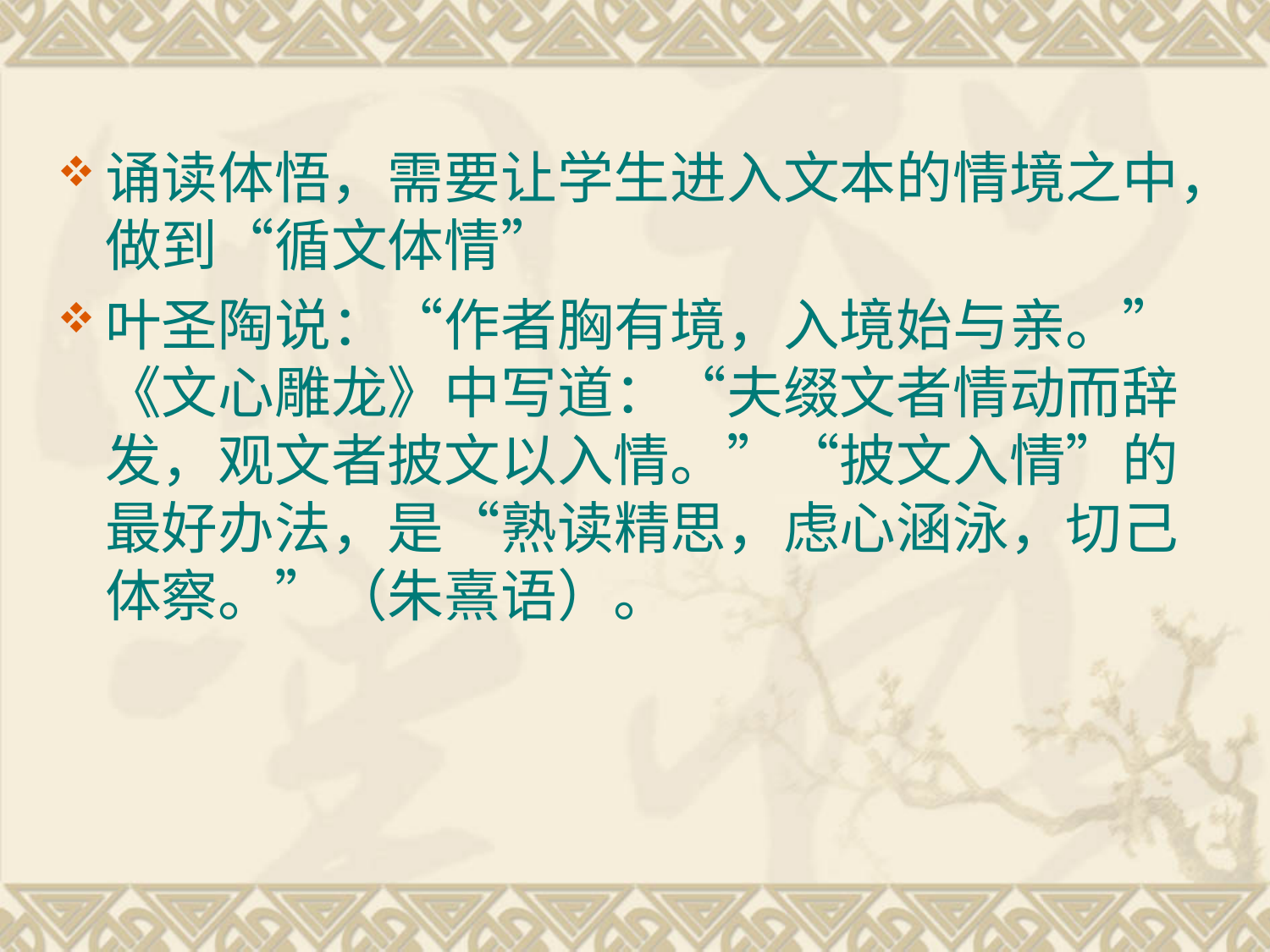

诵读体悟，需要让学生进入文本的情境之中，做到“循文体情”
叶圣陶说：“作者胸有境，入境始与亲。”《文心雕龙》中写道：“夫缀文者情动而辞发，观文者披文以入情。”“披文入情”的最好办法，是“熟读精思，虑心涵泳，切己体察。”（朱熹语）。